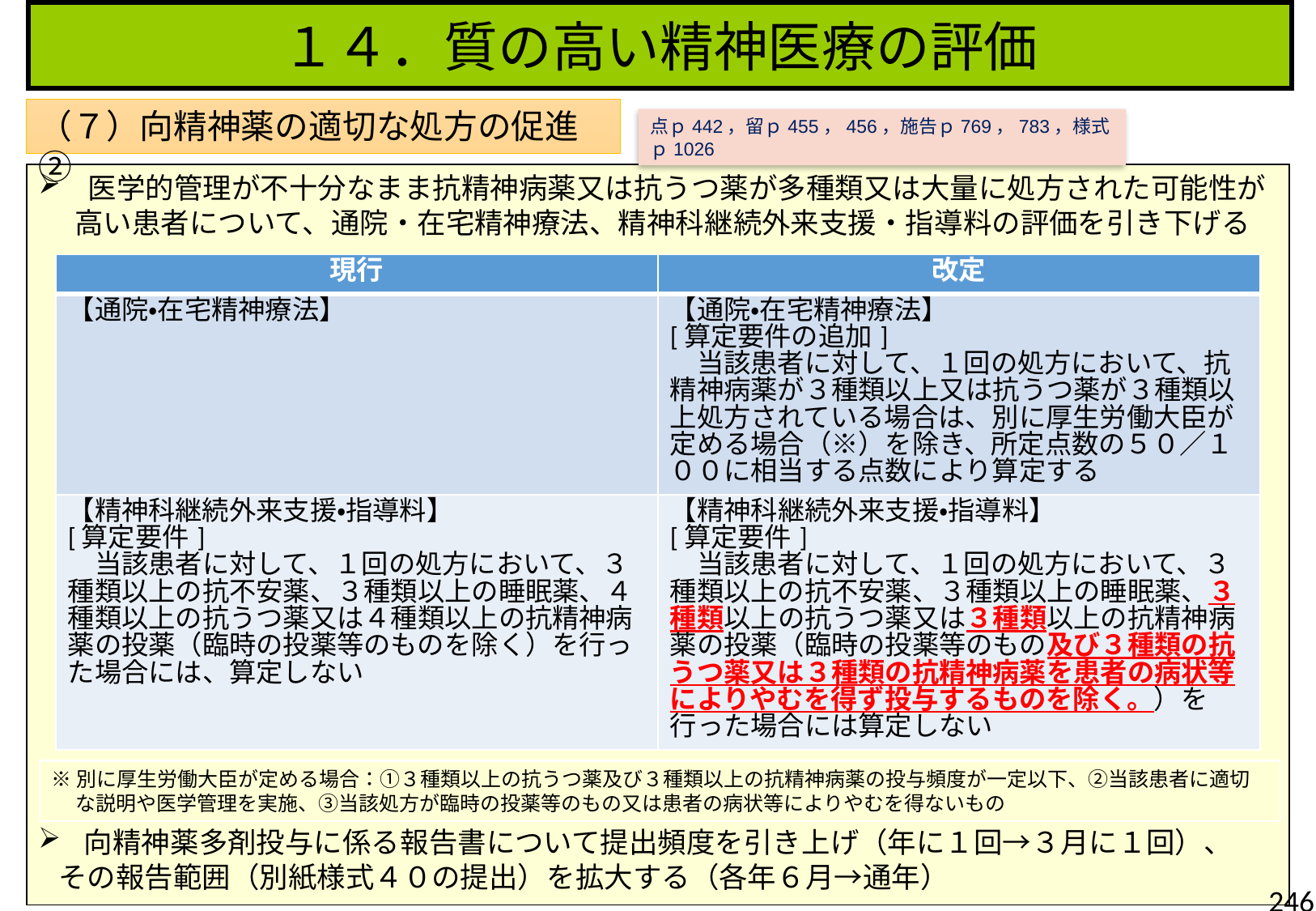

１４．質の高い精神医療の評価
（７）向精神薬の適切な処方の促進②
点ｐ442，留ｐ455，456，施告ｐ769，783，様式ｐ1026
 医学的管理が不十分なまま抗精神病薬又は抗うつ薬が多種類又は大量に処方された可能性が高い患者について、通院・在宅精神療法、精神科継続外来支援・指導料の評価を引き下げる

向精神薬多剤投与に係る報告書について提出頻度を引き上げ（年に１回→３月に１回）、
  その報告範囲（別紙様式４０の提出）を拡大する（各年６月→通年）

| 現行 | 改定 |
| --- | --- |
| 【通院・在宅精神療法】 | 【通院・在宅精神療法】 [算定要件の追加] 　当該患者に対して、１回の処方において、抗精神病薬が３種類以上又は抗うつ薬が３種類以上処方されている場合は、別に厚生労働大臣が定める場合（※）を除き、所定点数の５０／１００に相当する点数により算定する |
| 【精神科継続外来支援・指導料】 [算定要件] 　当該患者に対して、１回の処方において、３種類以上の抗不安薬、３種類以上の睡眠薬、４種類以上の抗うつ薬又は４種類以上の抗精神病薬の投薬（臨時の投薬等のものを除く）を行った場合には、算定しない | 【精神科継続外来支援・指導料】 [算定要件] 　当該患者に対して、１回の処方において、３種類以上の抗不安薬、３種類以上の睡眠薬、３種類以上の抗うつ薬又は３種類以上の抗精神病薬の投薬（臨時の投薬等のもの及び３種類の抗うつ薬又は３種類の抗精神病薬を患者の病状等によりやむを得ず投与するものを除く。）を行った場合には算定しない |
※別に厚生労働大臣が定める場合：①３種類以上の抗うつ薬及び３種類以上の抗精神病薬の投与頻度が一定以下、②当該患者に適切な説明や医学管理を実施、③当該処方が臨時の投薬等のもの又は患者の病状等によりやむを得ないもの
246